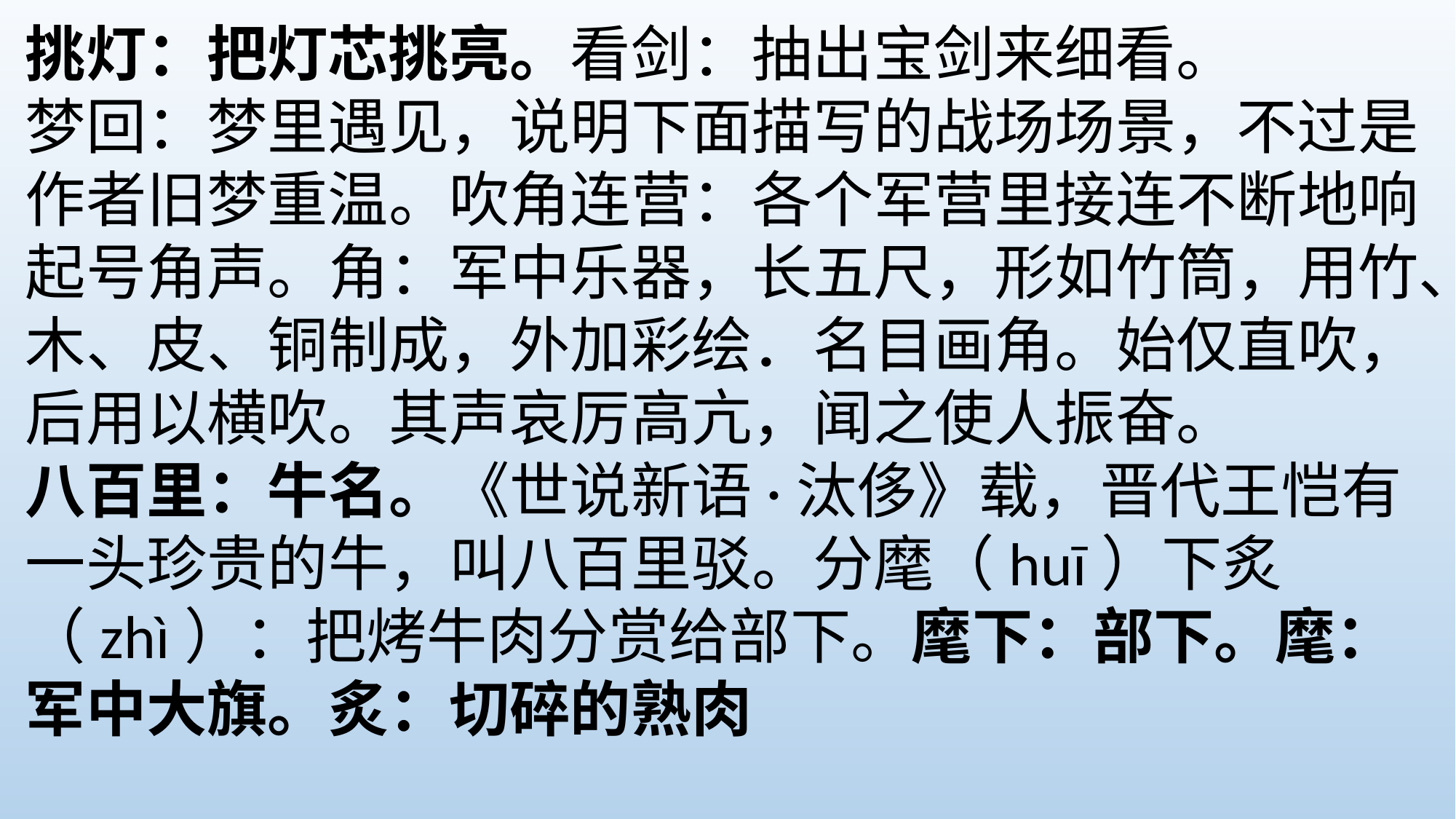

挑灯：把灯芯挑亮。看剑：抽出宝剑来细看。
梦回：梦里遇见，说明下面描写的战场场景，不过是作者旧梦重温。吹角连营：各个军营里接连不断地响起号角声。角：军中乐器，长五尺，形如竹筒，用竹、木、皮、铜制成，外加彩绘．名目画角。始仅直吹，后用以横吹。其声哀厉高亢，闻之使人振奋。
八百里：牛名。《世说新语·汰侈》载，晋代王恺有一头珍贵的牛，叫八百里驳。分麾（huī）下炙（zhì）：把烤牛肉分赏给部下。麾下：部下。麾：军中大旗。炙：切碎的熟肉